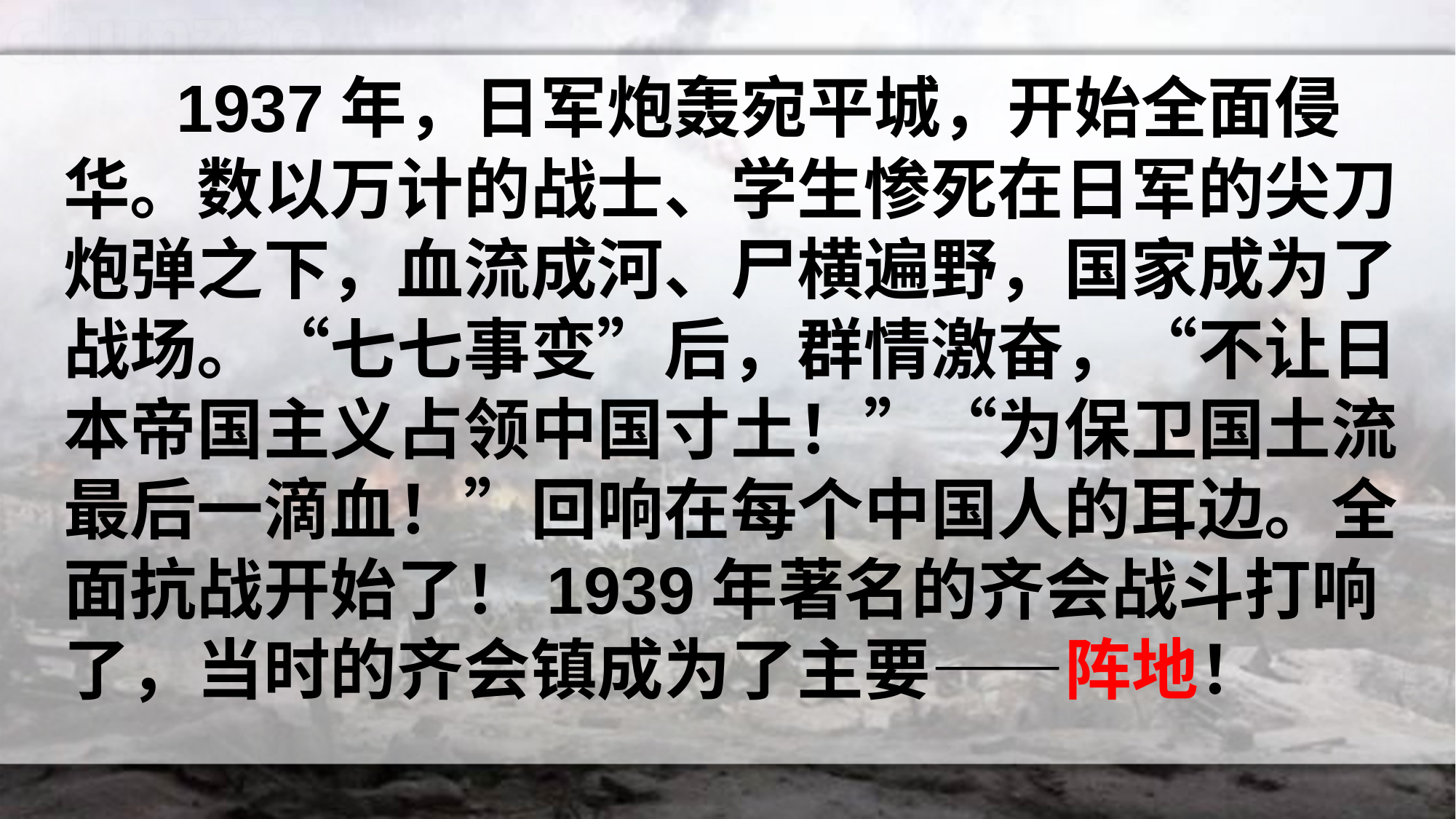

1937年，日军炮轰宛平城，开始全面侵华。数以万计的战士、学生惨死在日军的尖刀炮弹之下，血流成河、尸横遍野，国家成为了战场。“七七事变”后，群情激奋，“不让日本帝国主义占领中国寸土！”“为保卫国土流最后一滴血！”回响在每个中国人的耳边。全面抗战开始了！1939年著名的齐会战斗打响了，当时的齐会镇成为了主要——阵地！